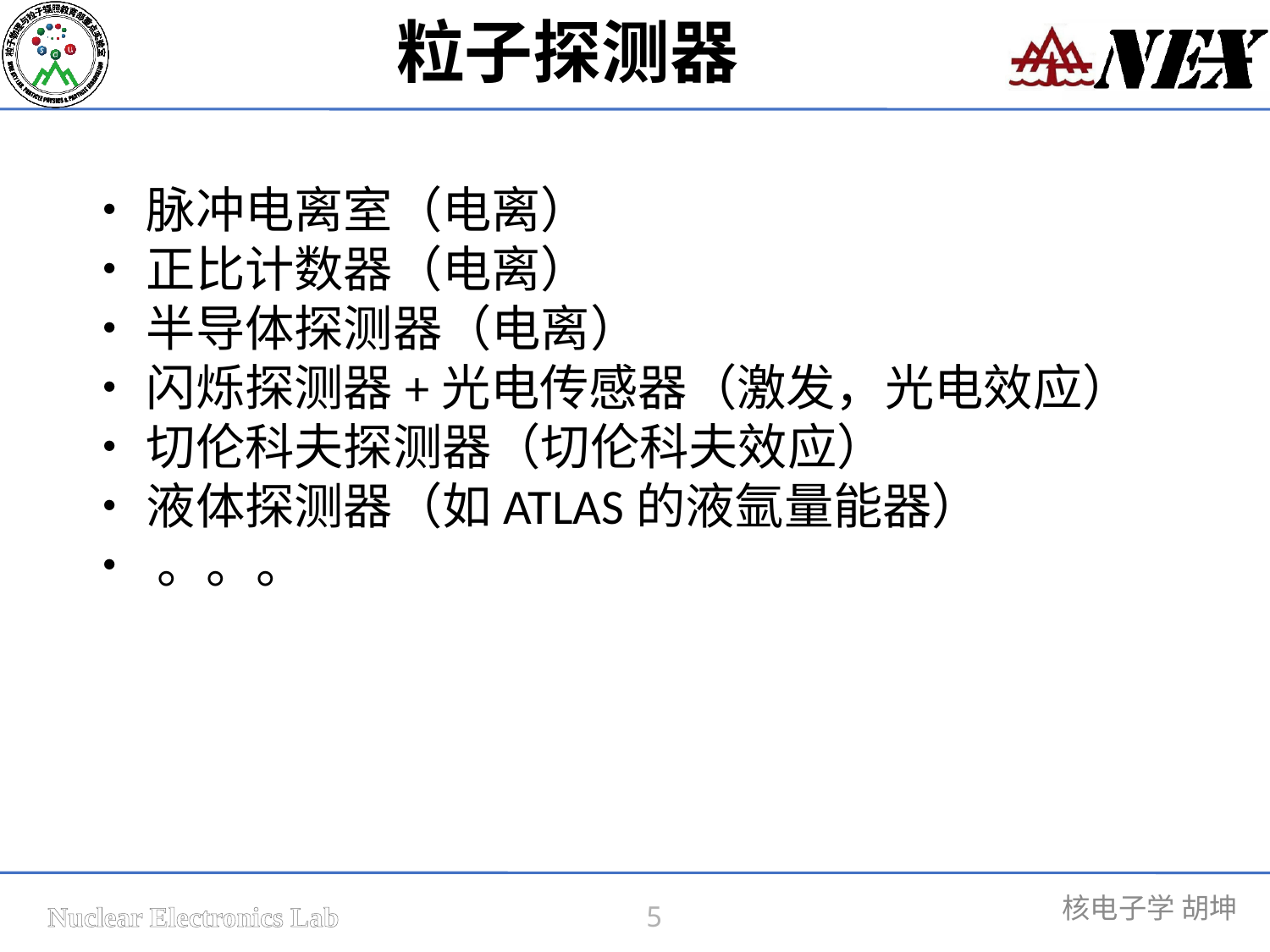

粒子探测器
•脉冲电离室（电离）
•正比计数器（电离）
•半导体探测器（电离）
•闪烁探测器+光电传感器（激发，光电效应）
•切伦科夫探测器（切伦科夫效应）
•液体探测器（如ATLAS的液氩量能器）
• 。。。
5